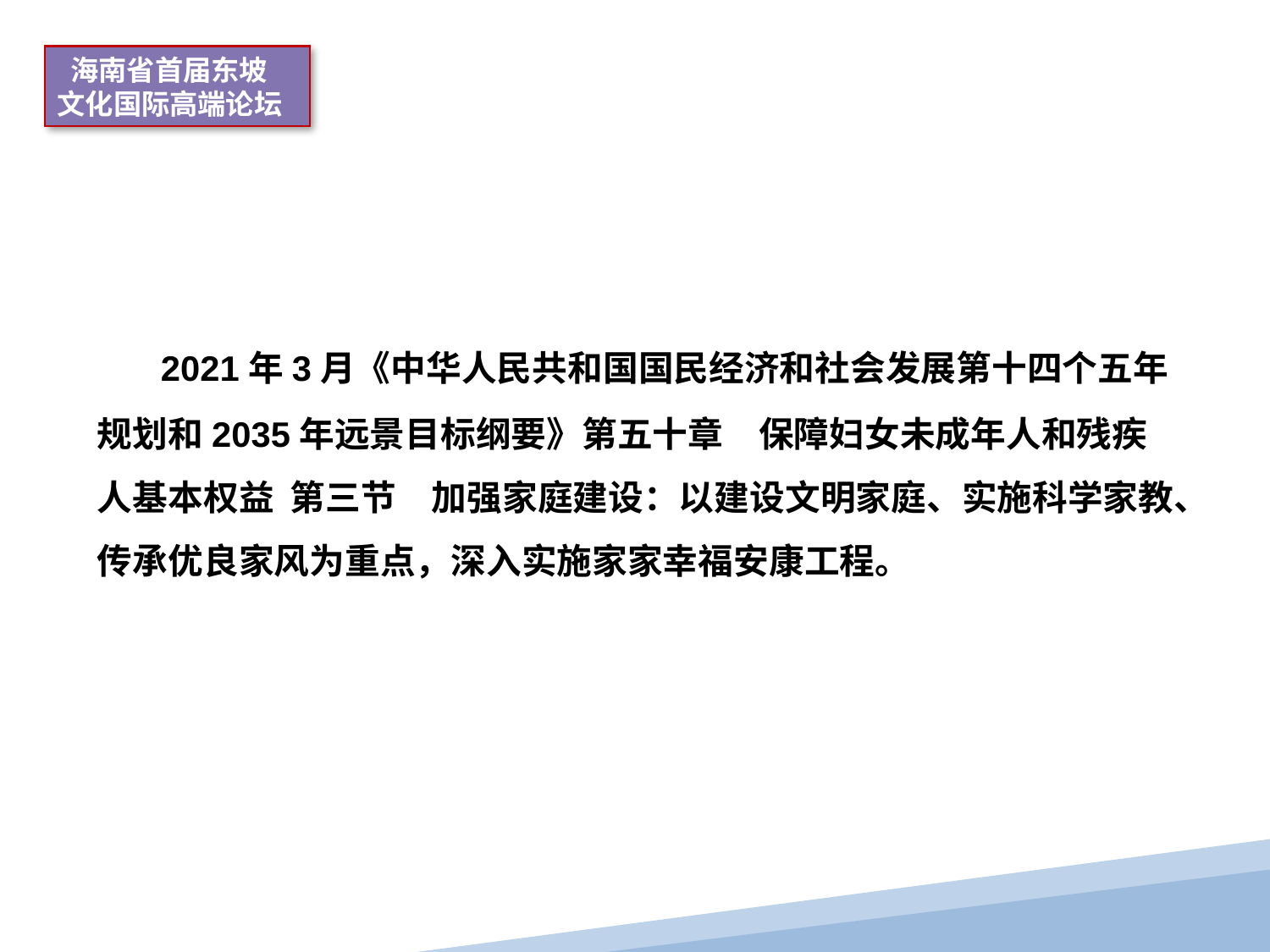

海南省首届东坡
文化国际高端论坛
      2021年3月《中华人民共和国国民经济和社会发展第十四个五年规划和2035年远景目标纲要》第五十章　保障妇女未成年人和残疾人基本权益  第三节　加强家庭建设：以建设文明家庭、实施科学家教、传承优良家风为重点，深入实施家家幸福安康工程。